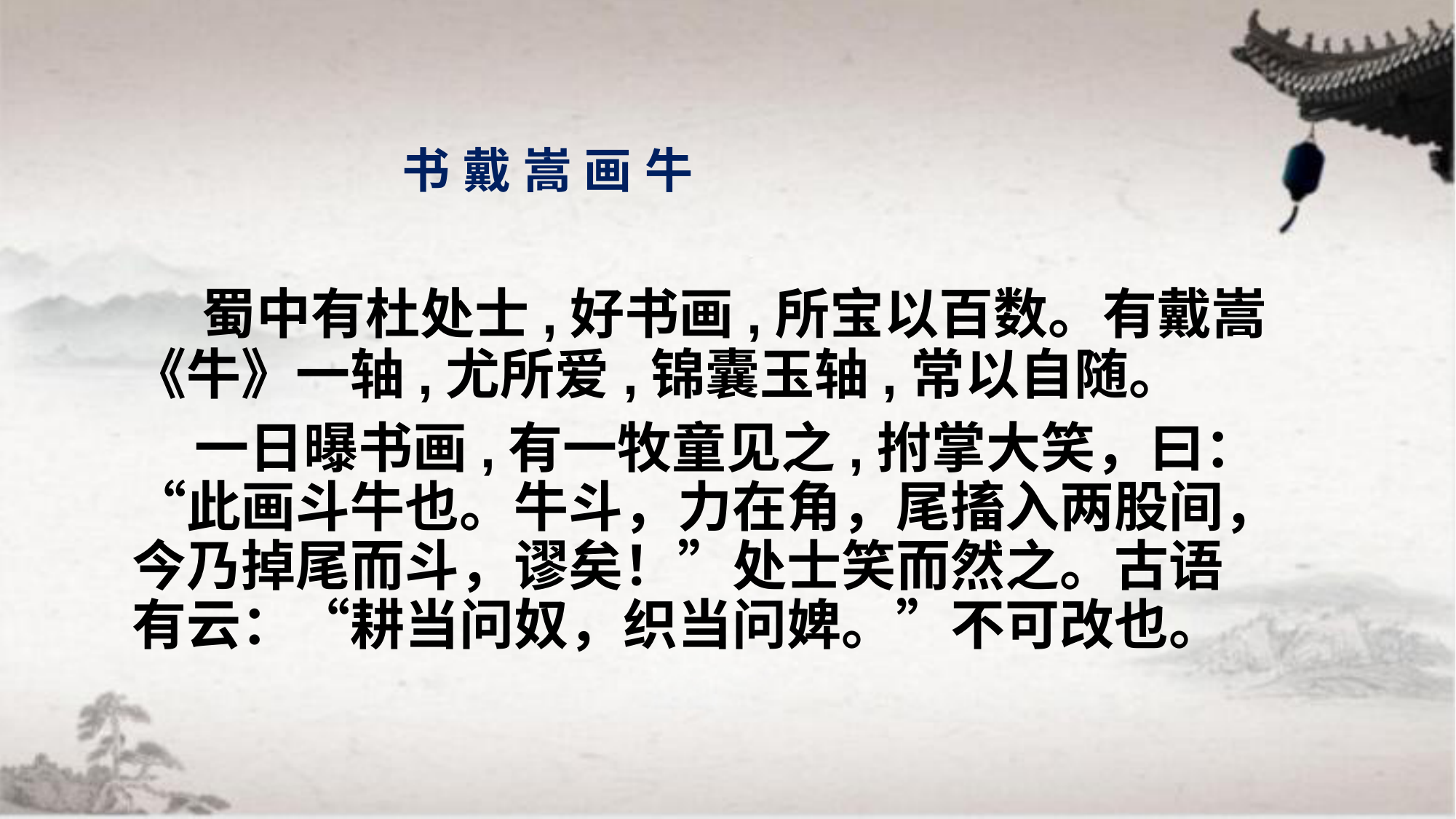

# 书戴嵩画牛
    蜀中有杜处士,好书画,所宝以百数。有戴嵩《牛》一轴,尤所爱,锦囊玉轴,常以自随。
    一日曝书画,有一牧童见之,拊掌大笑，曰：“此画斗牛也。牛斗，力在角，尾搐入两股间，今乃掉尾而斗，谬矣！”处士笑而然之。古语有云：“耕当问奴，织当问婢。”不可改也。